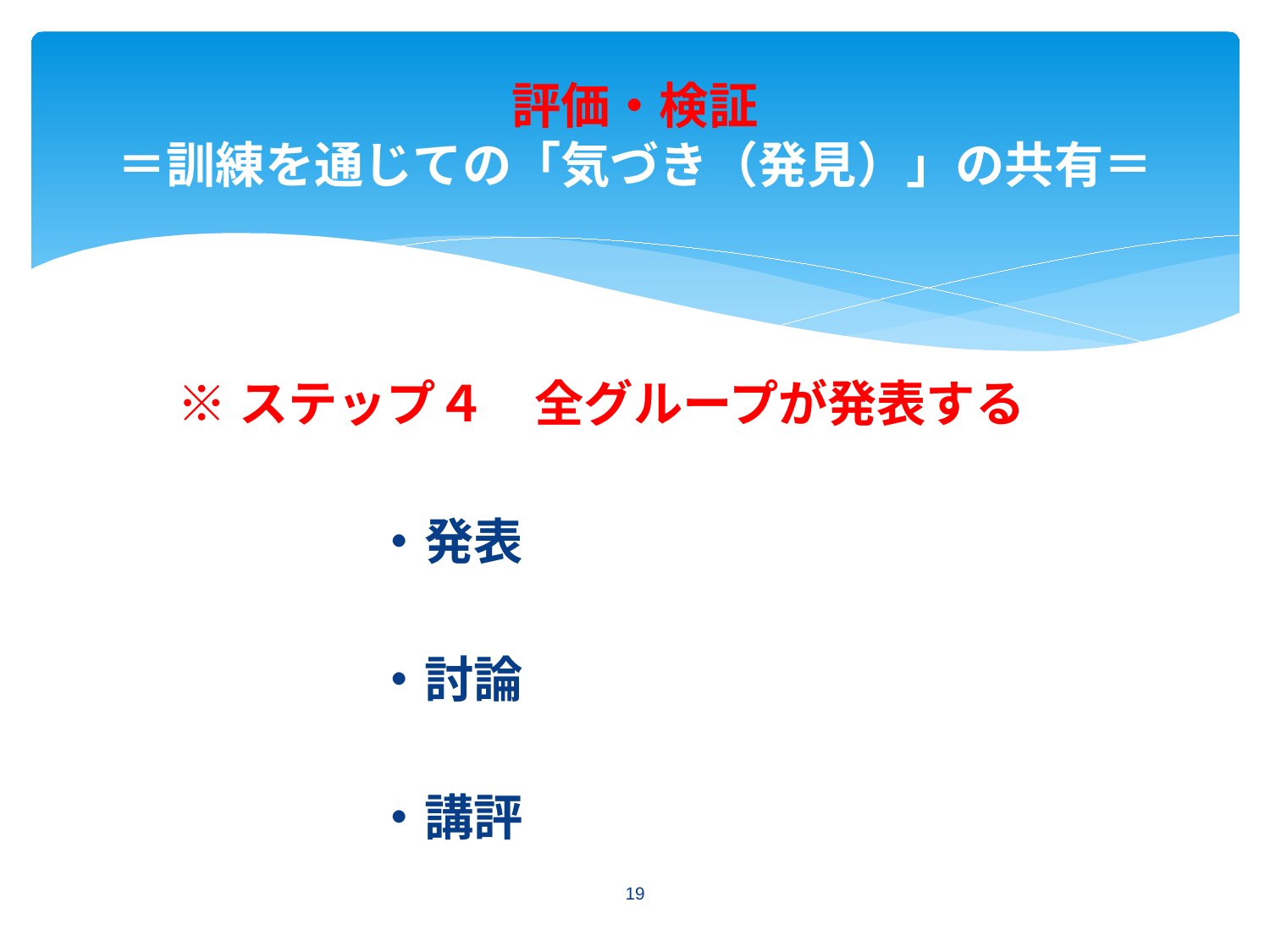

# 評価・検証 ＝訓練を通じての「気づき（発見）」の共有＝
※ステップ４　全グループが発表する

　　　　・発表

　　　　・討論

　　　　・講評
19